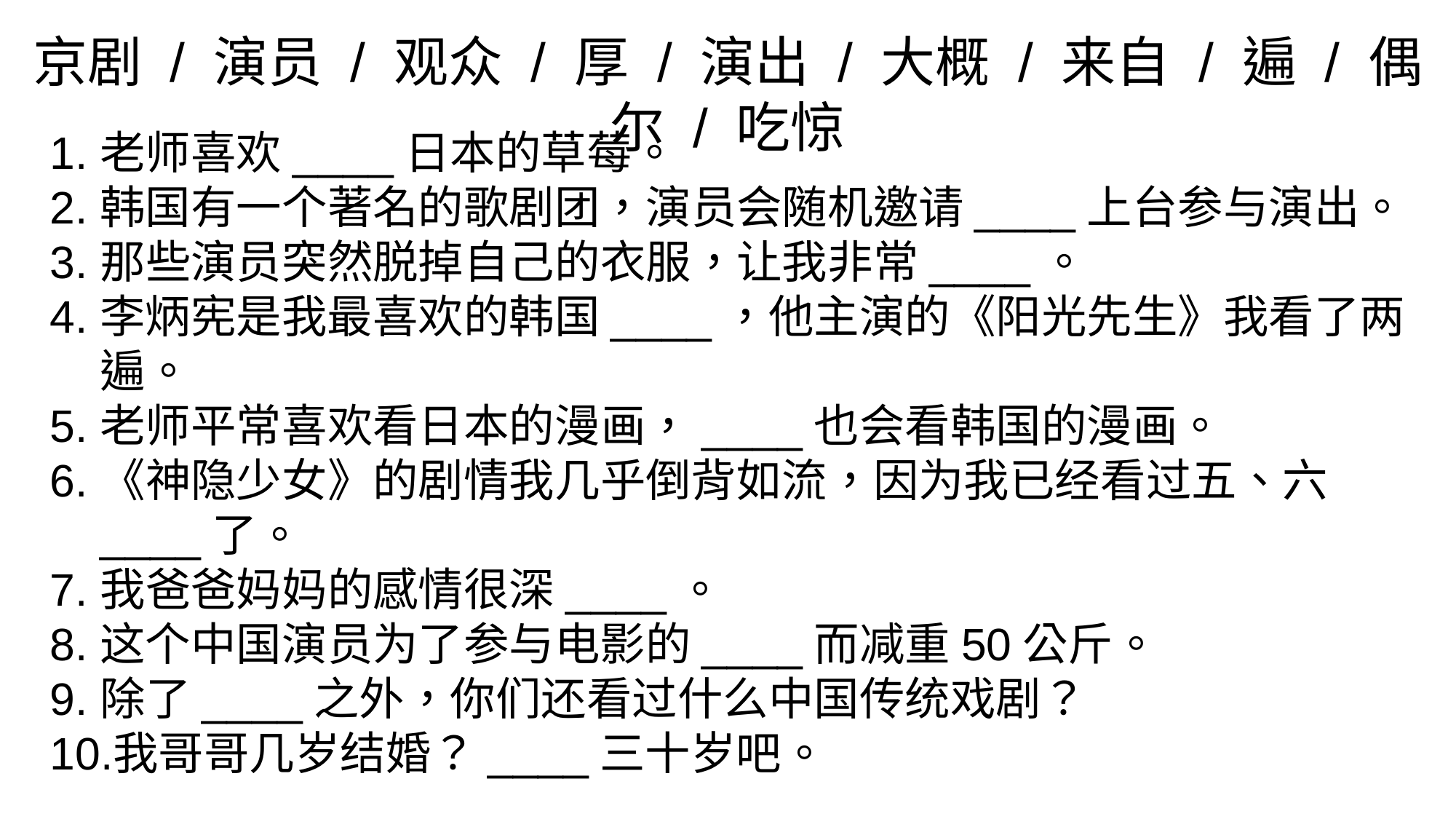

京剧 / 演员 / 观众 / 厚 / 演出 / 大概 / 来自 / 遍 / 偶尔 / 吃惊
老师喜欢____日本的草莓。
韩国有一个著名的歌剧团，演员会随机邀请____上台参与演出。
那些演员突然脱掉自己的衣服，让我非常____。
李炳宪是我最喜欢的韩国____，他主演的《阳光先生》我看了两遍。
老师平常喜欢看日本的漫画，____也会看韩国的漫画。
《神隐少女》的剧情我几乎倒背如流，因为我已经看过五、六____了。
我爸爸妈妈的感情很深____。
这个中国演员为了参与电影的____而减重50公斤。
除了____之外，你们还看过什么中国传统戏剧？
我哥哥几岁结婚？____三十岁吧。